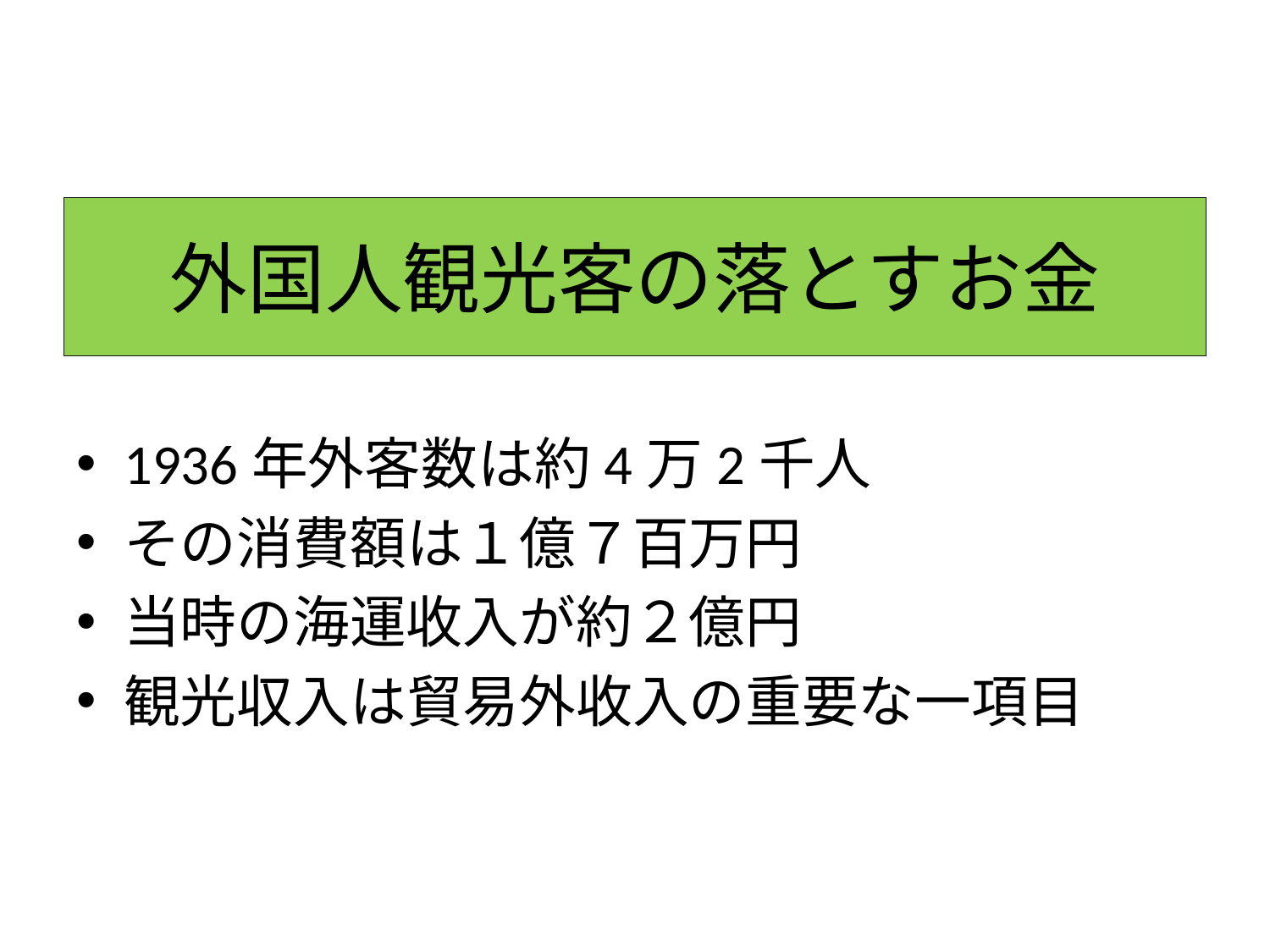

# 外国人観光客の落とすお金
1936年外客数は約4万2千人
その消費額は１億７百万円
当時の海運收入が約２億円
観光収入は貿易外收入の重要な一項目